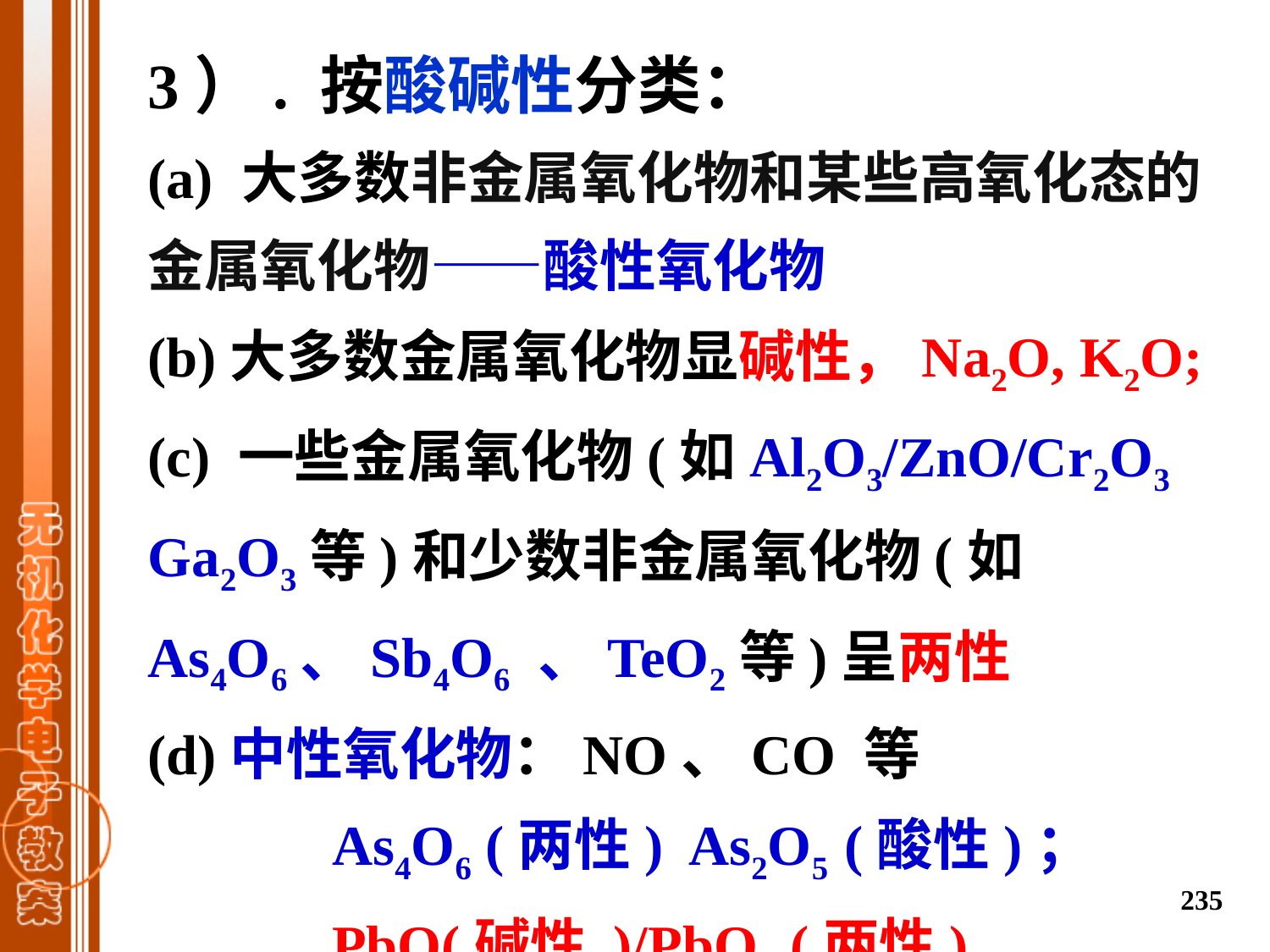

3）. 按酸碱性分类：
(a) 大多数非金属氧化物和某些高氧化态的金属氧化物——酸性氧化物)
(b)大多数金属氧化物显碱性，Na2O, K2O;
(c) 一些金属氧化物(如Al2O3/ZnO/Cr2O3 Ga2O3等)和少数非金属氧化物(如As4O6、Sb4O6 、TeO2等)呈两性
(d)中性氧化物：NO、CO 等
             As4O6 (两性)  As2O5  (酸性)；
             PbO(碱性 )/PbO2  (两性)
235